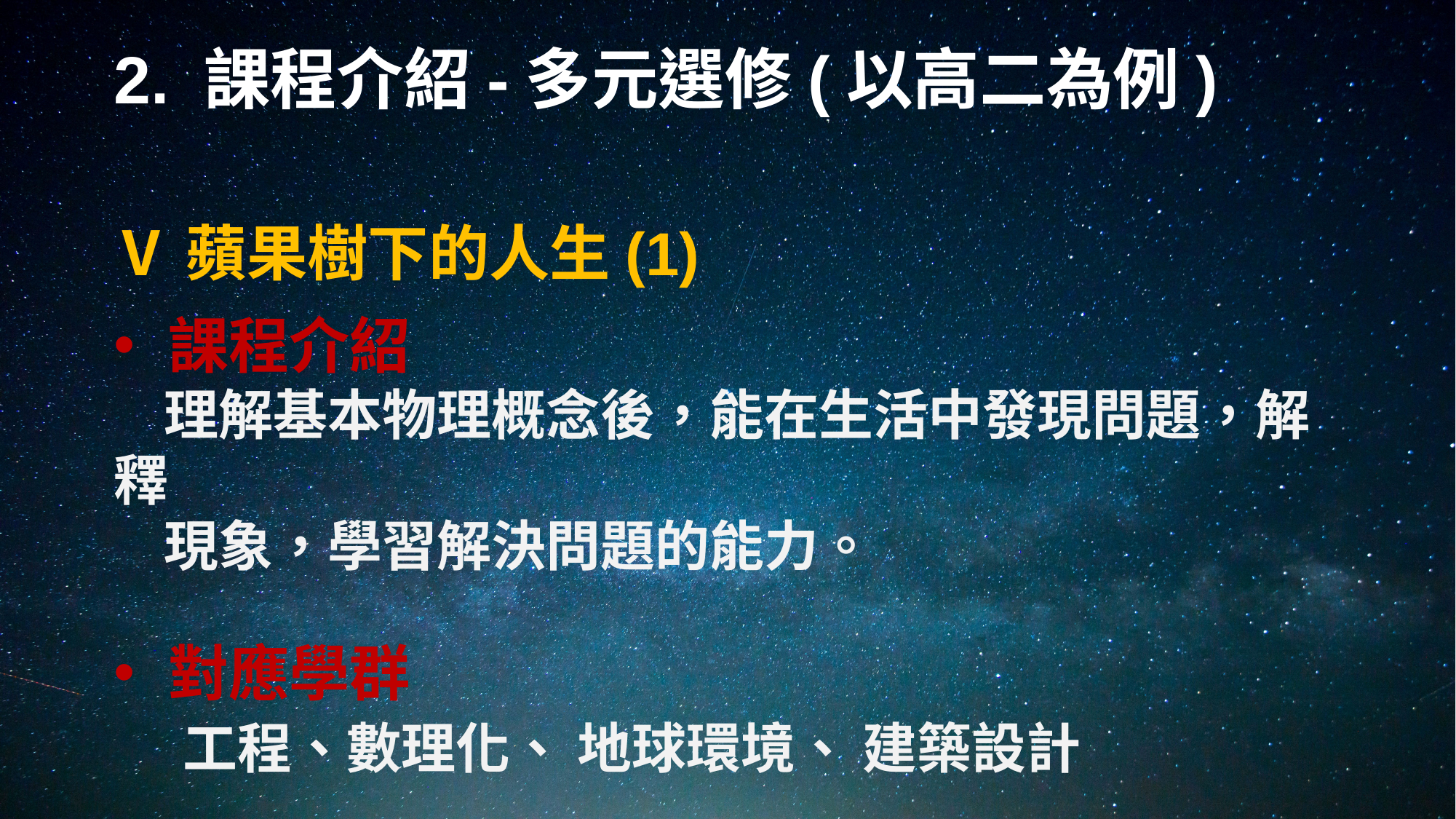

# 2. 課程介紹-多元選修(以高二為例)
Ⅴ蘋果樹下的人生(1)
課程介紹
   理解基本物理概念後，能在生活中發現問題，解釋
   現象，學習解決問題的能力。

對應學群
    工程、數理化、 地球環境、 建築設計